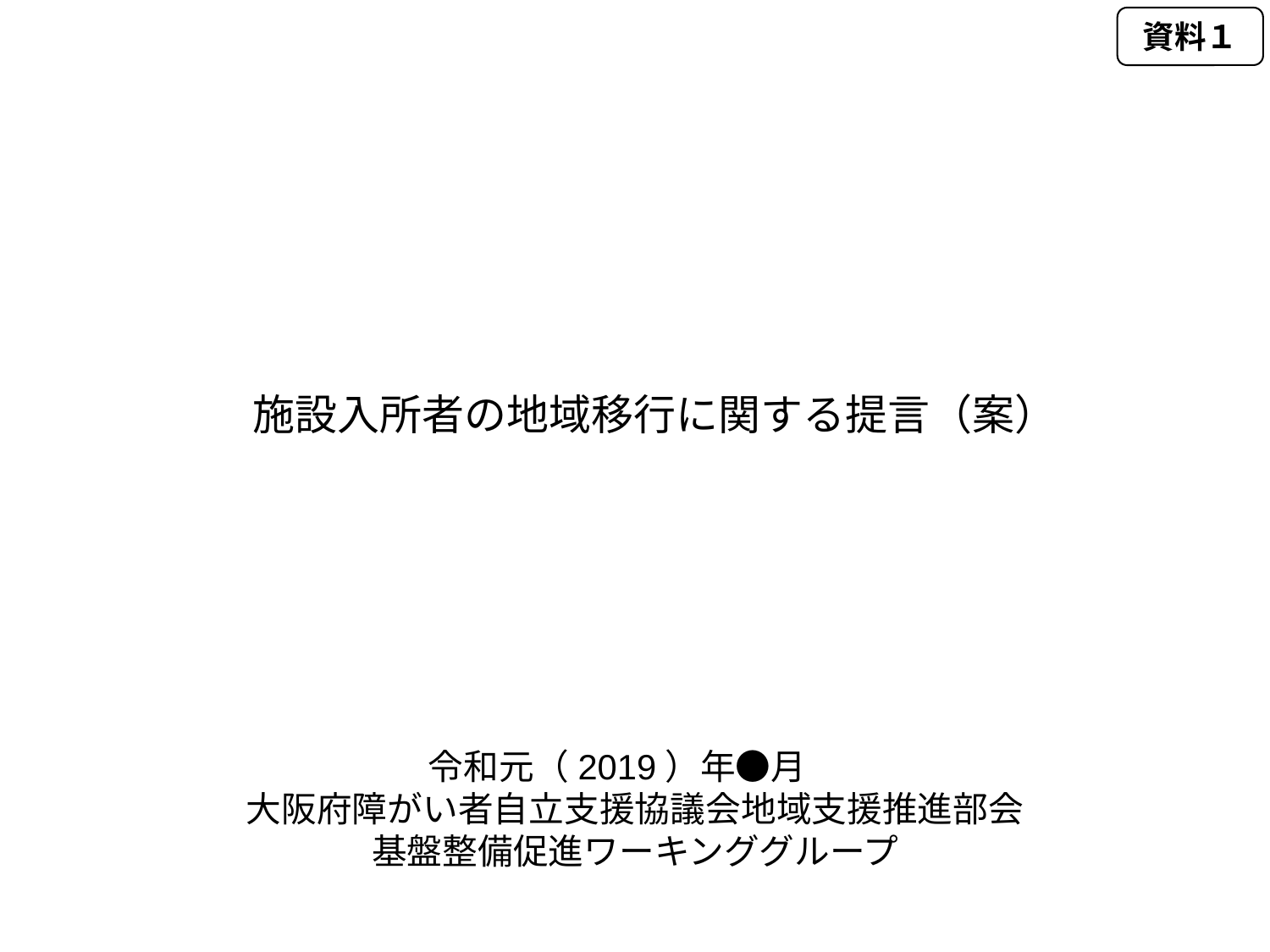

資料１
施設入所者の地域移行に関する提言（案）
令和元（2019）年●月
大阪府障がい者自立支援協議会地域支援推進部会
基盤整備促進ワーキンググループ